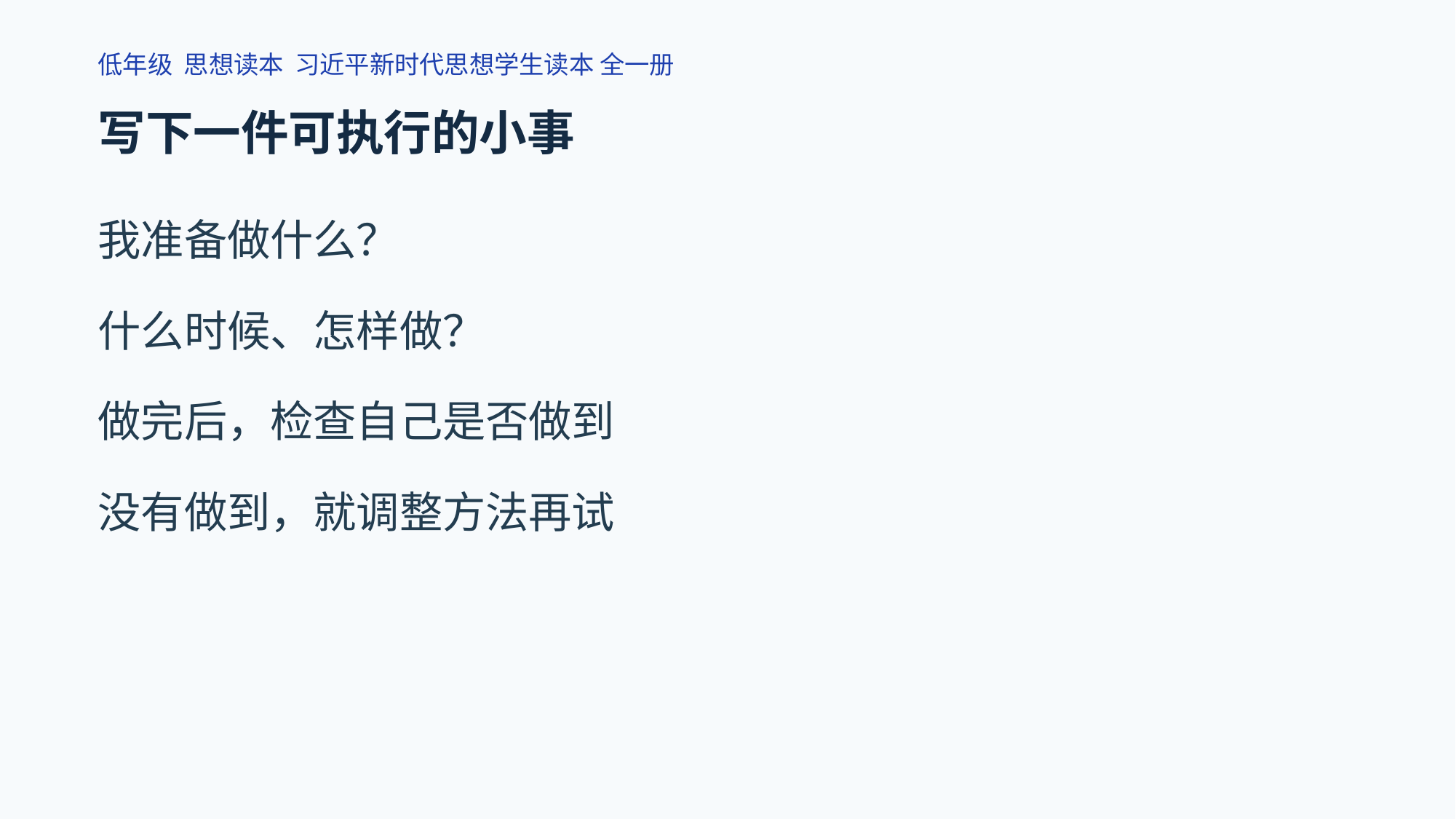

低年级  思想读本  习近平新时代思想学生读本 全一册
写下一件可执行的小事
我准备做什么？
什么时候、怎样做？
做完后，检查自己是否做到
没有做到，就调整方法再试